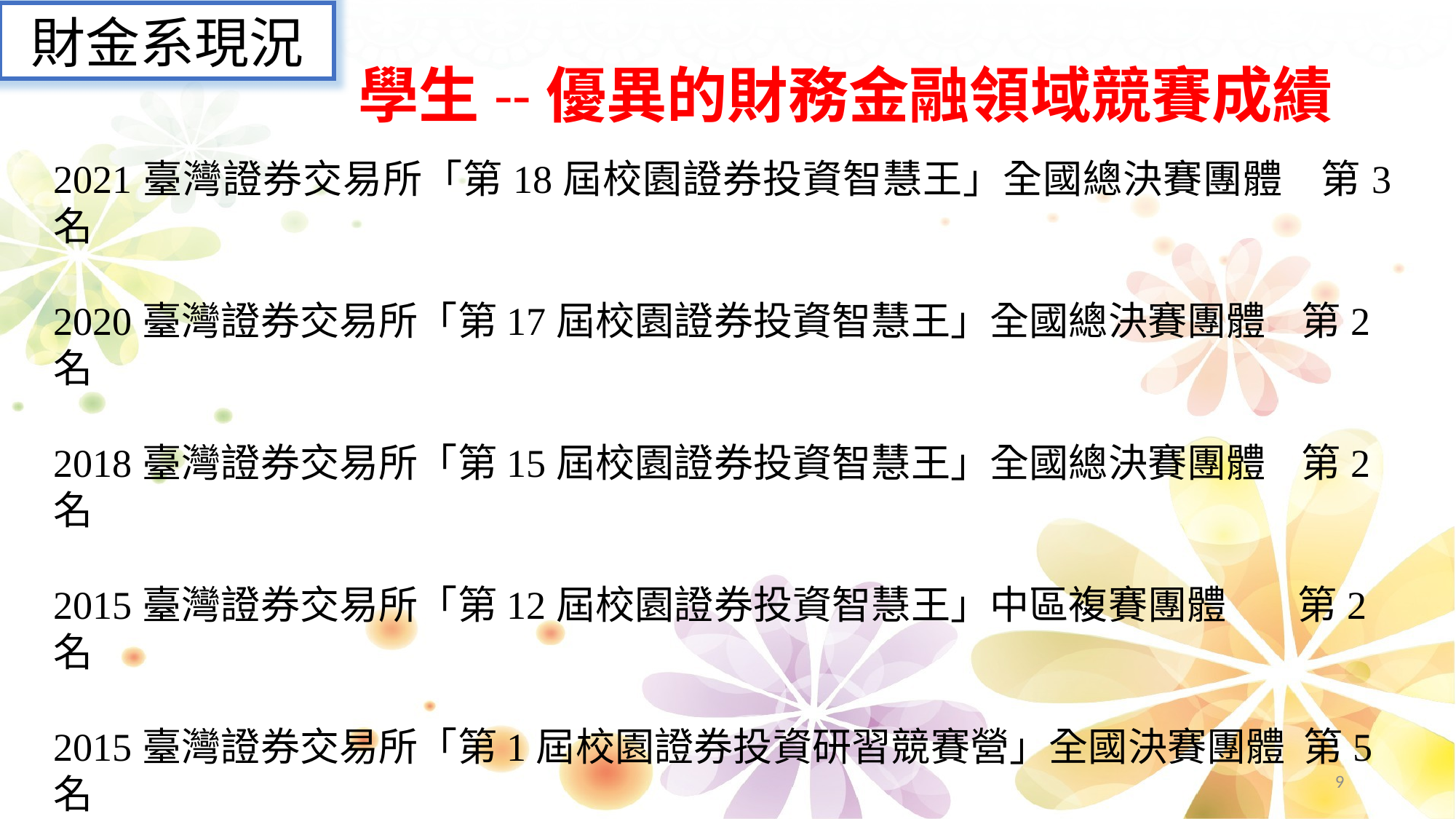

財金系現況
# 學生--優異的財務金融領域競賽成績
2021臺灣證券交易所「第18屆校園證券投資智慧王」全國總決賽團體    第3名

2020臺灣證券交易所「第17屆校園證券投資智慧王」全國總決賽團體    第2名

2018臺灣證券交易所「第15屆校園證券投資智慧王」全國總決賽團體    第2名

2015臺灣證券交易所「第12屆校園證券投資智慧王」中區複賽團體        第2名

2015臺灣證券交易所「第1屆校園證券投資研習競賽營」全國決賽團體  第5名

2014 臺灣證券交易所「第11屆校園證券投資智慧王」中區複賽團體       第3名

2012 新光人壽第八屆理財新人王競賽                                                           第4名
9